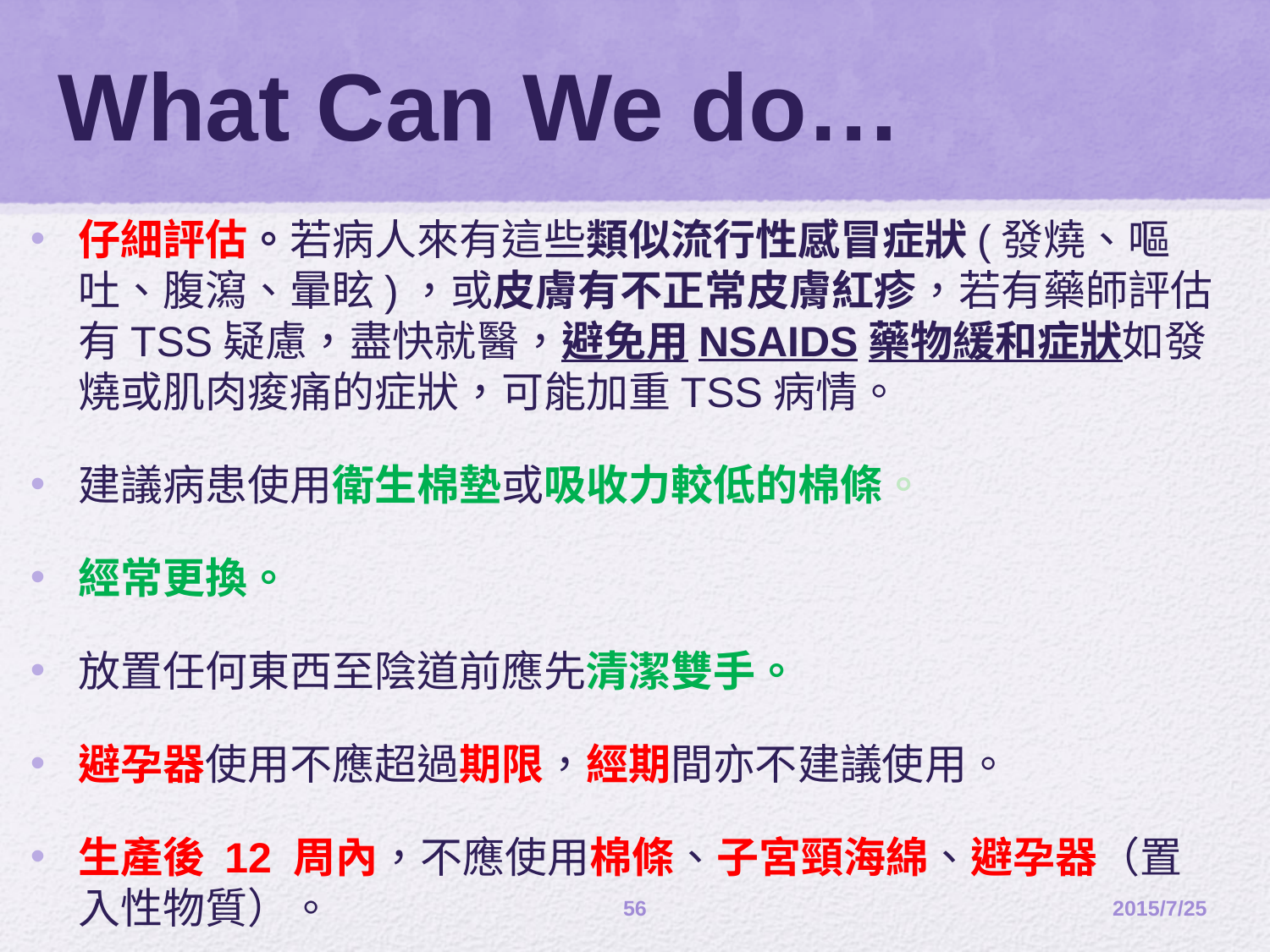

# What Can We do…
仔細評估。若病人來有這些類似流行性感冒症狀(發燒、嘔吐、腹瀉、暈眩)，或皮膚有不正常皮膚紅疹，若有藥師評估有TSS疑慮，盡快就醫，避免用NSAIDS藥物緩和症狀如發燒或肌肉痠痛的症狀，可能加重TSS病情。
建議病患使用衛生棉墊或吸收力較低的棉條。
經常更換。
放置任何東西至陰道前應先清潔雙手。
避孕器使用不應超過期限，經期間亦不建議使用。
生產後 12 周內，不應使用棉條、子宮頸海綿、避孕器（置入性物質）。
56
2015/7/25